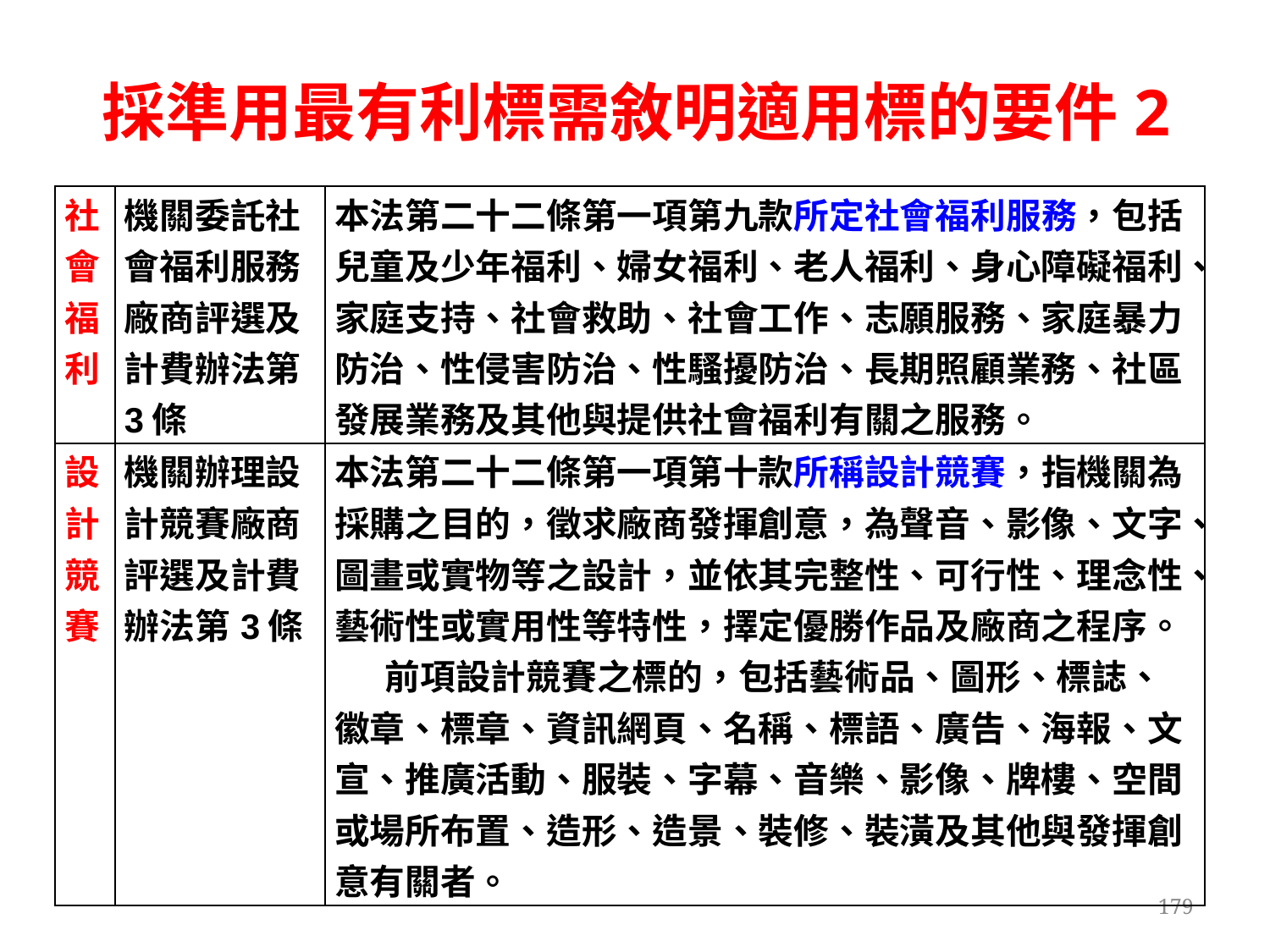

# 採準用最有利標需敘明適用標的要件2
| 社會福利 | 機關委託社會福利服務廠商評選及計費辦法第3條 | 本法第二十二條第一項第九款所定社會福利服務，包括兒童及少年福利、婦女福利、老人福利、身心障礙福利、家庭支持、社會救助、社會工作、志願服務、家庭暴力防治、性侵害防治、性騷擾防治、長期照顧業務、社區發展業務及其他與提供社會福利有關之服務。 |
| --- | --- | --- |
| 設計競賽 | 機關辦理設計競賽廠商評選及計費辦法第3條 | 本法第二十二條第一項第十款所稱設計競賽，指機關為採購之目的，徵求廠商發揮創意，為聲音、影像、文字、圖畫或實物等之設計，並依其完整性、可行性、理念性、藝術性或實用性等特性，擇定優勝作品及廠商之程序。 前項設計競賽之標的，包括藝術品、圖形、標誌、徽章、標章、資訊網頁、名稱、標語、廣告、海報、文宣、推廣活動、服裝、字幕、音樂、影像、牌樓、空間或場所布置、造形、造景、裝修、裝潢及其他與發揮創意有關者。 |
179